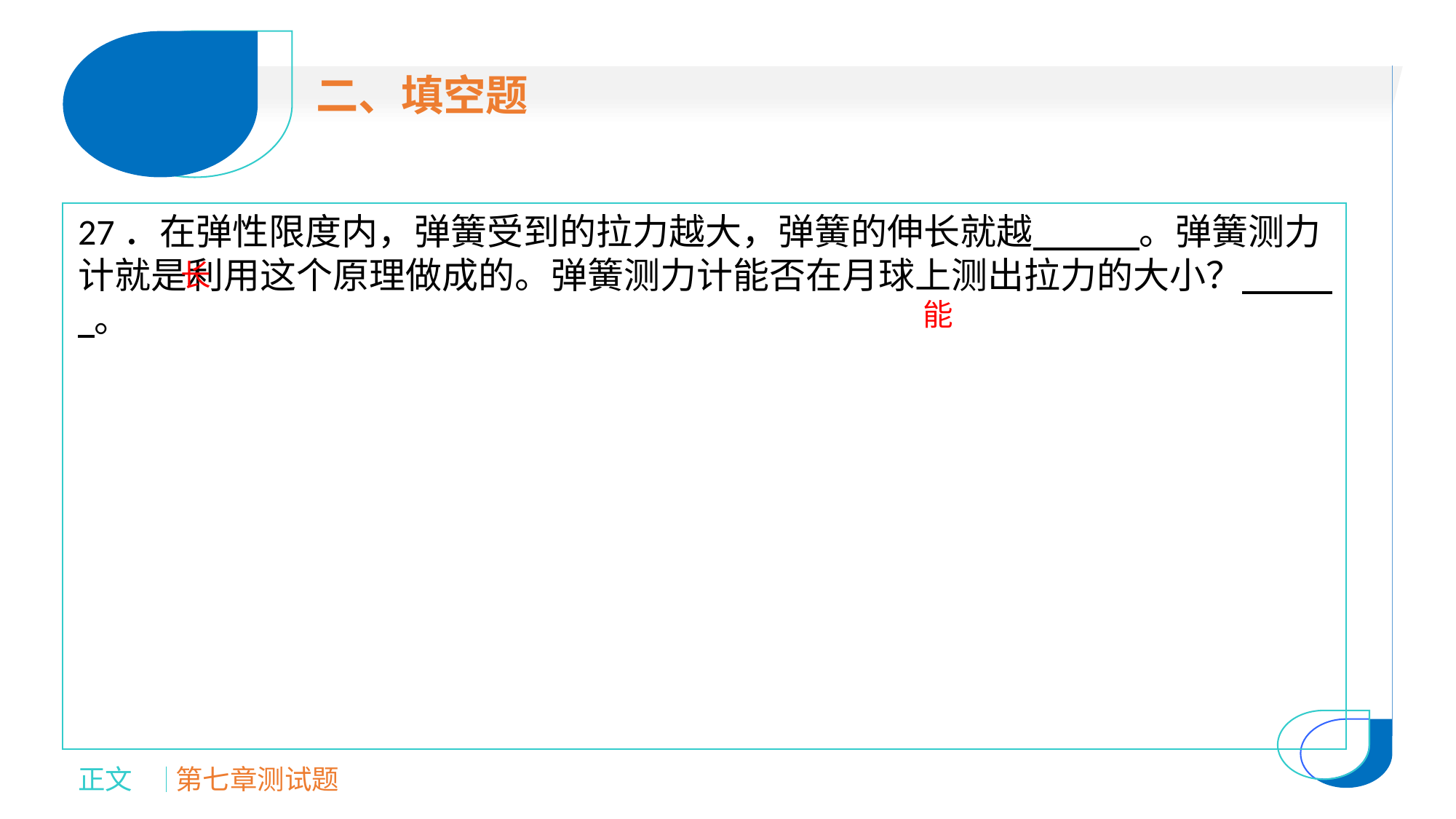

二、填空题

27．在弹性限度内，弹簧受到的拉力越大，弹簧的伸长就越             。弹簧测力计就是利用这个原理做成的。弹簧测力计能否在月球上测出拉力的大小？              。
长
能

正文
第七章测试题